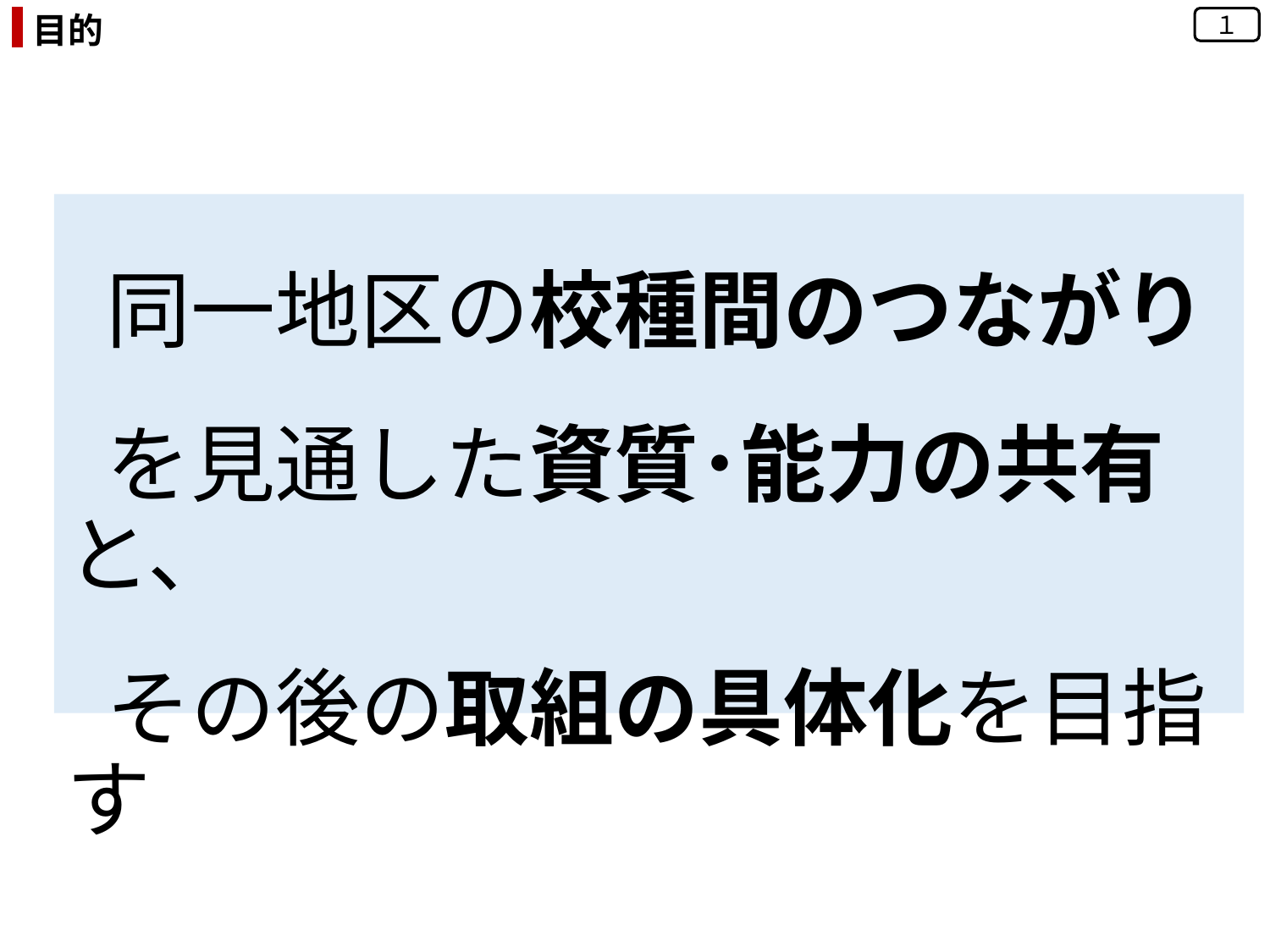

目的

１

 同一地区の校種間のつながり

 を見通した資質･能力の共有と、

 その後の取組の具体化を目指す